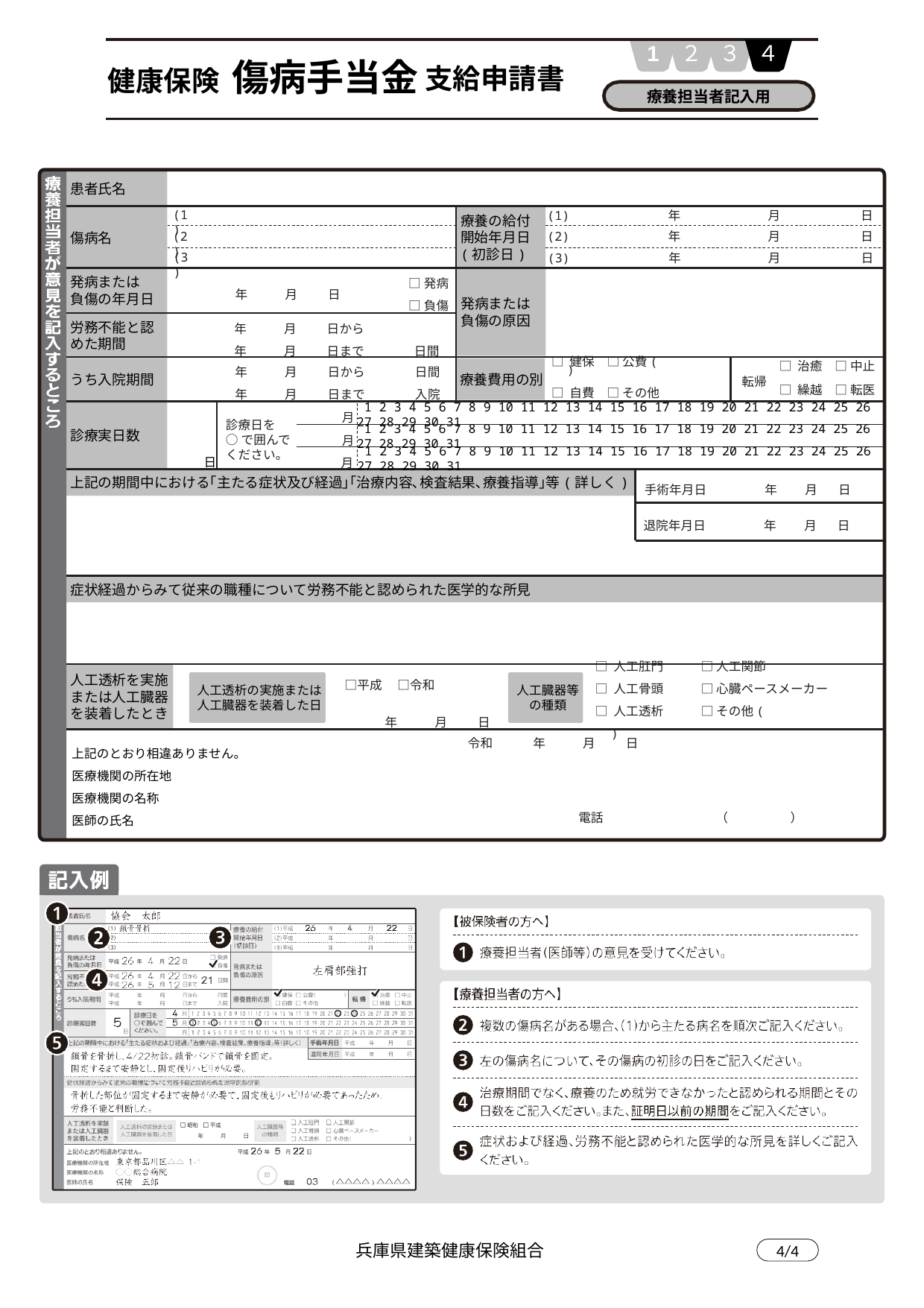

1

２
３
４
傷病手当金
支給申請書
健康保険
療養担当者記入用

患者氏名

療養の給付
開始年月日
(初診日)
傷病名
(1)
(1)　　　　　　　   年　　　　　　　月　　 　　　　 日

(2)
(2)　　　　　　　   年　　　　　　　月　　 　　　　 日

(3)
(3)　　　　　　　   年　　　　　　　月　　 　　　　 日
発病または
負傷の年月日

発病または
負傷の原因
　　　　 　年　　　月　 　 日

労務不能と認めた期間
　　　　　 年　　　月　 　 日から
　　　　 　年　　　月　 　 日まで　　　　日間
　　　　　 年　　　月　 　 日から　　　　日間
　　　　 　年　　　月　 　 日まで　　　　入院

うち入院期間
療養費用の別
□ 健保　□ 公費(　　　　　)

□ 自費　□ その他
□ 治癒　□ 中止

□ 繰越　□ 転医
転帰
 1 2 3 4 5 6 7 8 9 10 11 12 13 14 15 16 17 18 19 20 21 22 23 24 25 26 27 28 29 30 31
診療実日数

月
診療日を
○で囲んでください。

月
 1 2 3 4 5 6 7 8 9 10 11 12 13 14 15 16 17 18 19 20 21 22 23 24 25 26 27 28 29 30 31

日
月
 1 2 3 4 5 6 7 8 9 10 11 12 13 14 15 16 17 18 19 20 21 22 23 24 25 26 27 28 29 30 31
手術年月日 　　 　 　年 　　月  　 日

上記の期間中における｢主たる症状及び経過｣｢治療内容､検査結果､療養指導｣等(詳しく)

退院年月日 　　 　 　年 　　月  　 日

症状経過からみて従来の職種について労務不能と認められた医学的な所見
□ 人工肛門　　　□ 人工関節
□ 人工骨頭　　　□ 心臓ペースメーカー
□ 人工透析　　　□ その他(　　　　　　　　　)

人工透析を実施または人工臓器を装着したとき
　□平成　 □令和
　　　 　年　　　月　 　 日
人工透析の実施または
人工臓器を装着した日
人工臓器等
の種類

上記のとおり相違ありません。
医療機関の所在地
医療機関の名称
医師の氏名
令和　 　　年　　　月　　  日
電話　　　　　　　　　（　　　　　）
□発病
□負傷

兵庫県建築健康保険組合
4/4